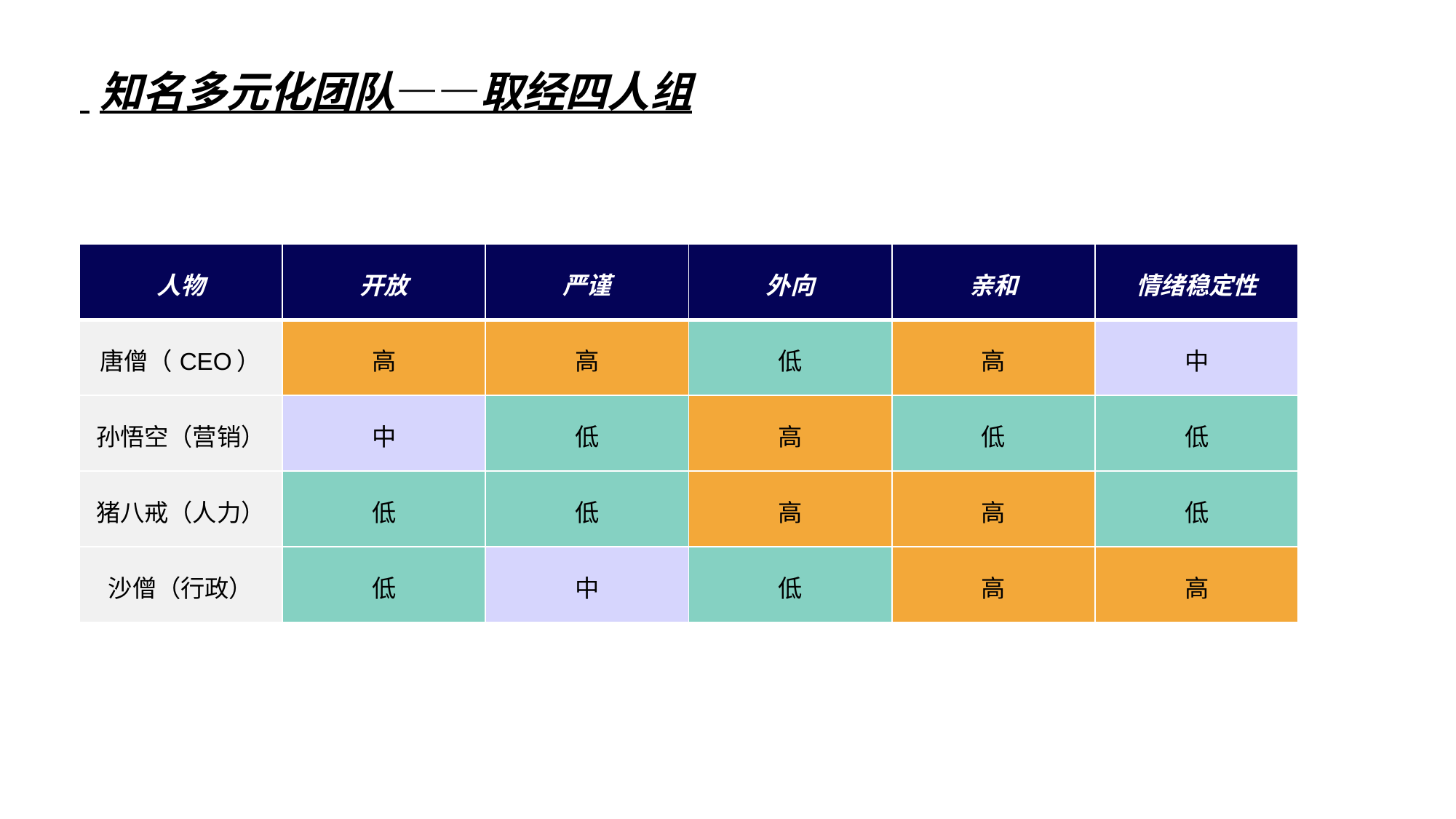

# 知名多元化团队——取经四人组
| 人物 | 开放 | 严谨 | 外向 | 亲和 | 情绪稳定性 |
| --- | --- | --- | --- | --- | --- |
| 唐僧（CEO） | 高 | 高 | 低 | 高 | 中 |
| 孙悟空（营销） | 中 | 低 | 高 | 低 | 低 |
| 猪八戒（人力） | 低 | 低 | 高 | 高 | 低 |
| 沙僧（行政） | 低 | 中 | 低 | 高 | 高 |